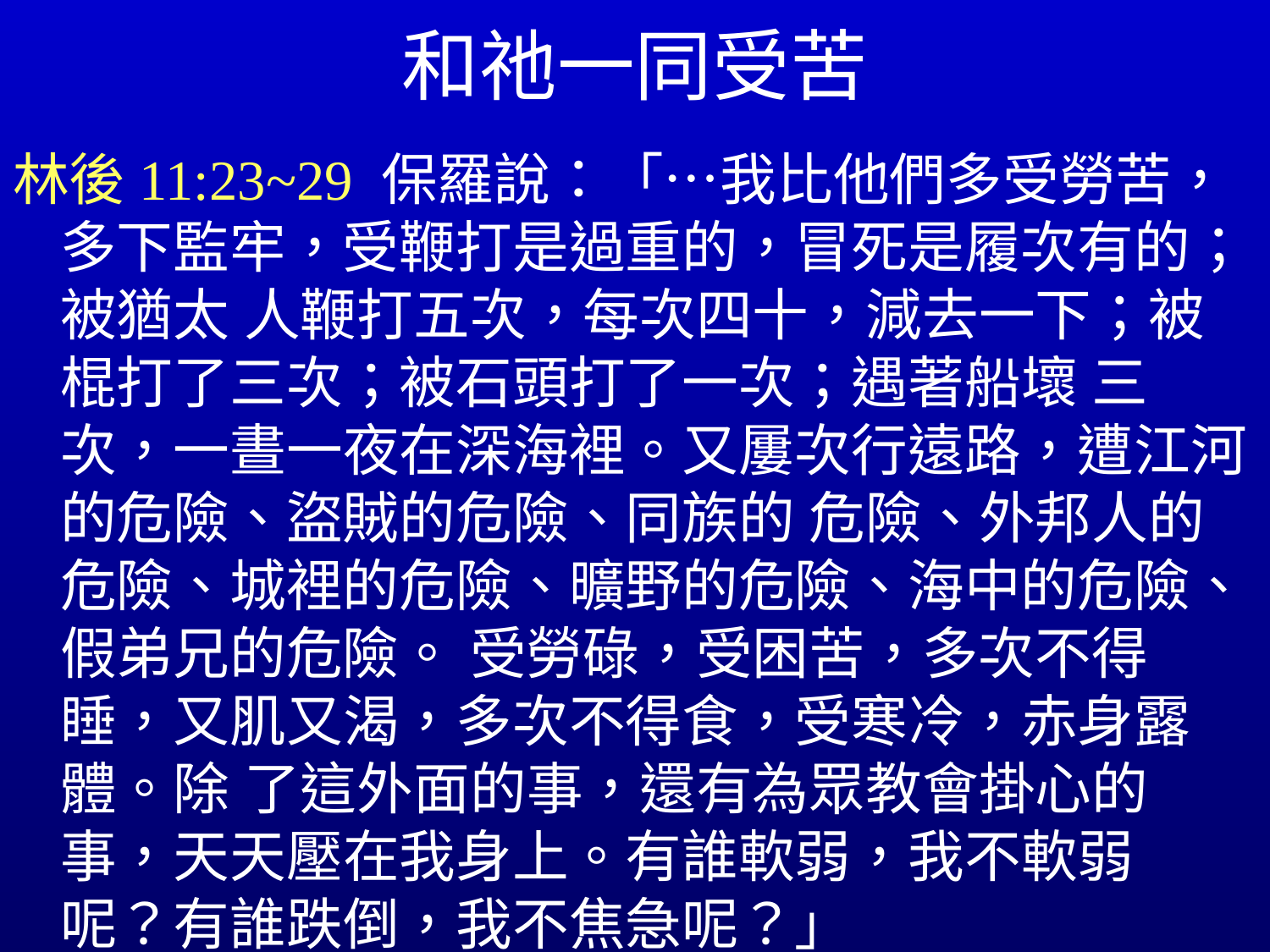

# 和祂一同受苦
林後11:23~29 保羅說：「…我比他們多受勞苦，多下監牢，受鞭打是過重的，冒死是履次有的；被猶太 人鞭打五次，每次四十，減去一下；被棍打了三次；被石頭打了一次；遇著船壞 三次，一晝一夜在深海裡。又屢次行遠路，遭江河的危險、盜賊的危險、同族的 危險、外邦人的危險、城裡的危險、曠野的危險、海中的危險、假弟兄的危險。 受勞碌，受困苦，多次不得睡，又肌又渴，多次不得食，受寒冷，赤身露體。除 了這外面的事，還有為眾教會掛心的事，天天壓在我身上。有誰軟弱，我不軟弱 呢？有誰跌倒，我不焦急呢？」